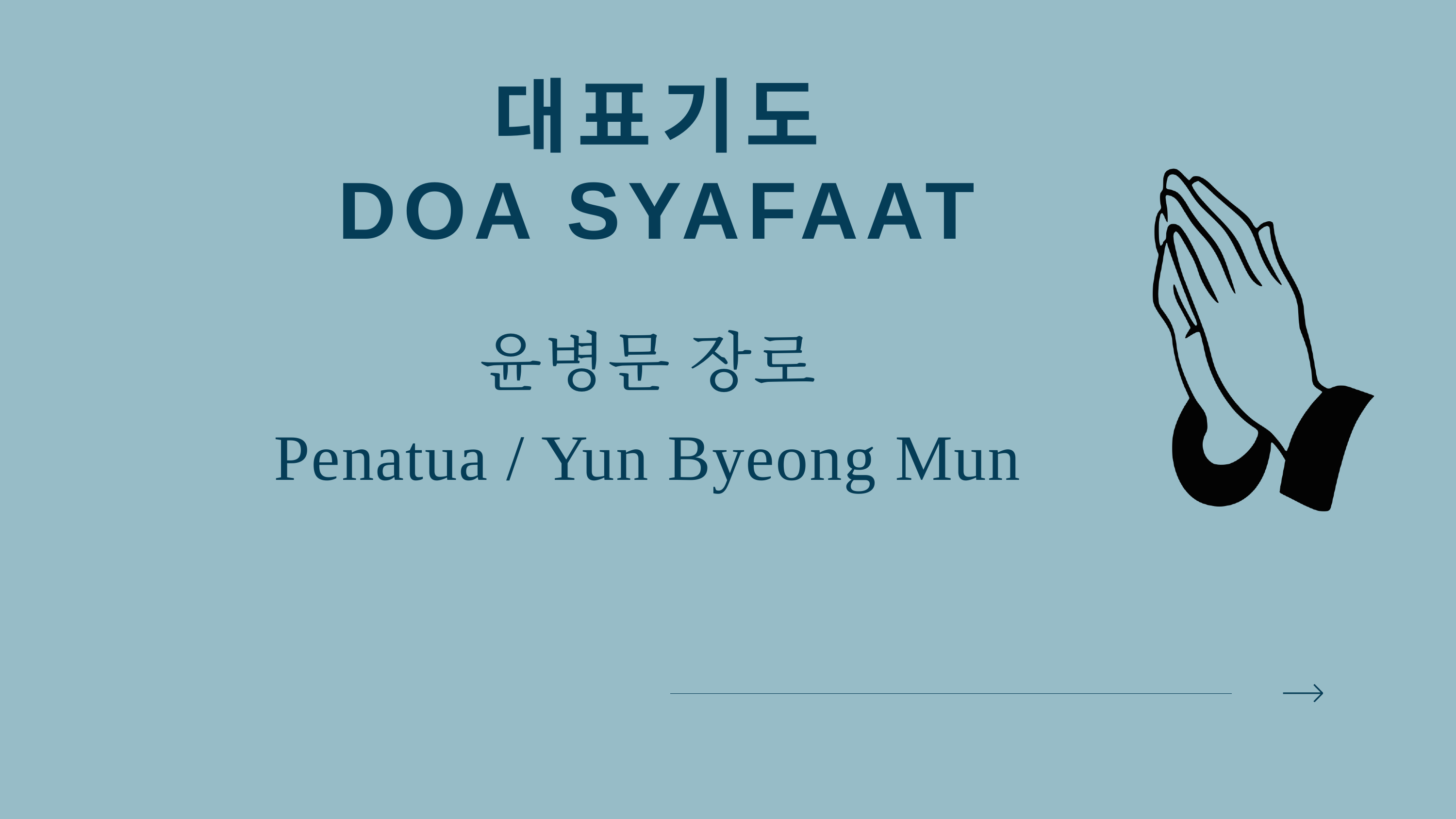

대표기도
DOA SYAFAAT

윤병문 장로
Penatua / Yun Byeong Mun